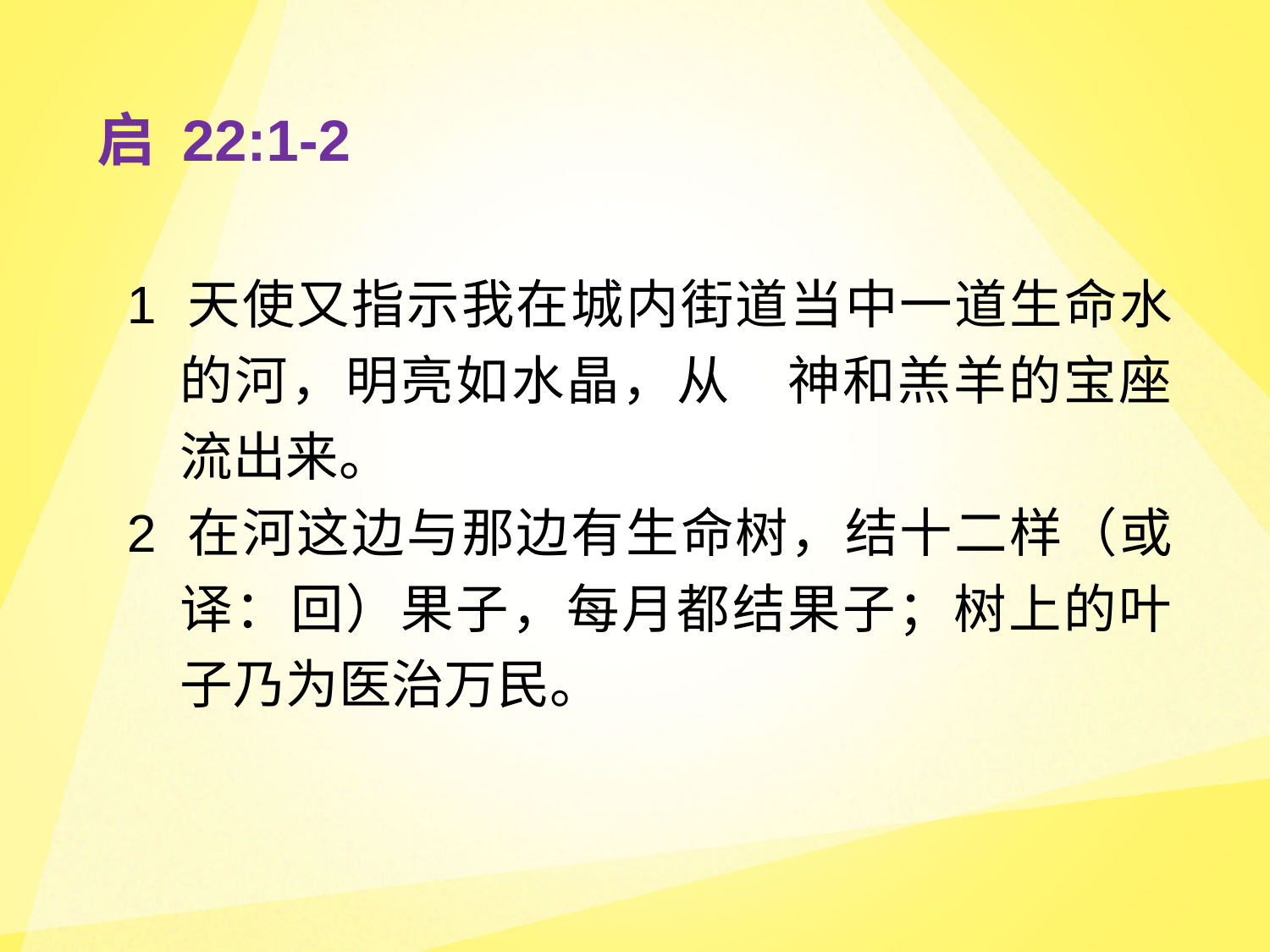

# 启 22:1-2
1 天使又指示我在城内街道当中一道生命水的河，明亮如水晶，从　神和羔羊的宝座流出来。
2 在河这边与那边有生命树，结十二样（或译：回）果子，每月都结果子；树上的叶子乃为医治万民。